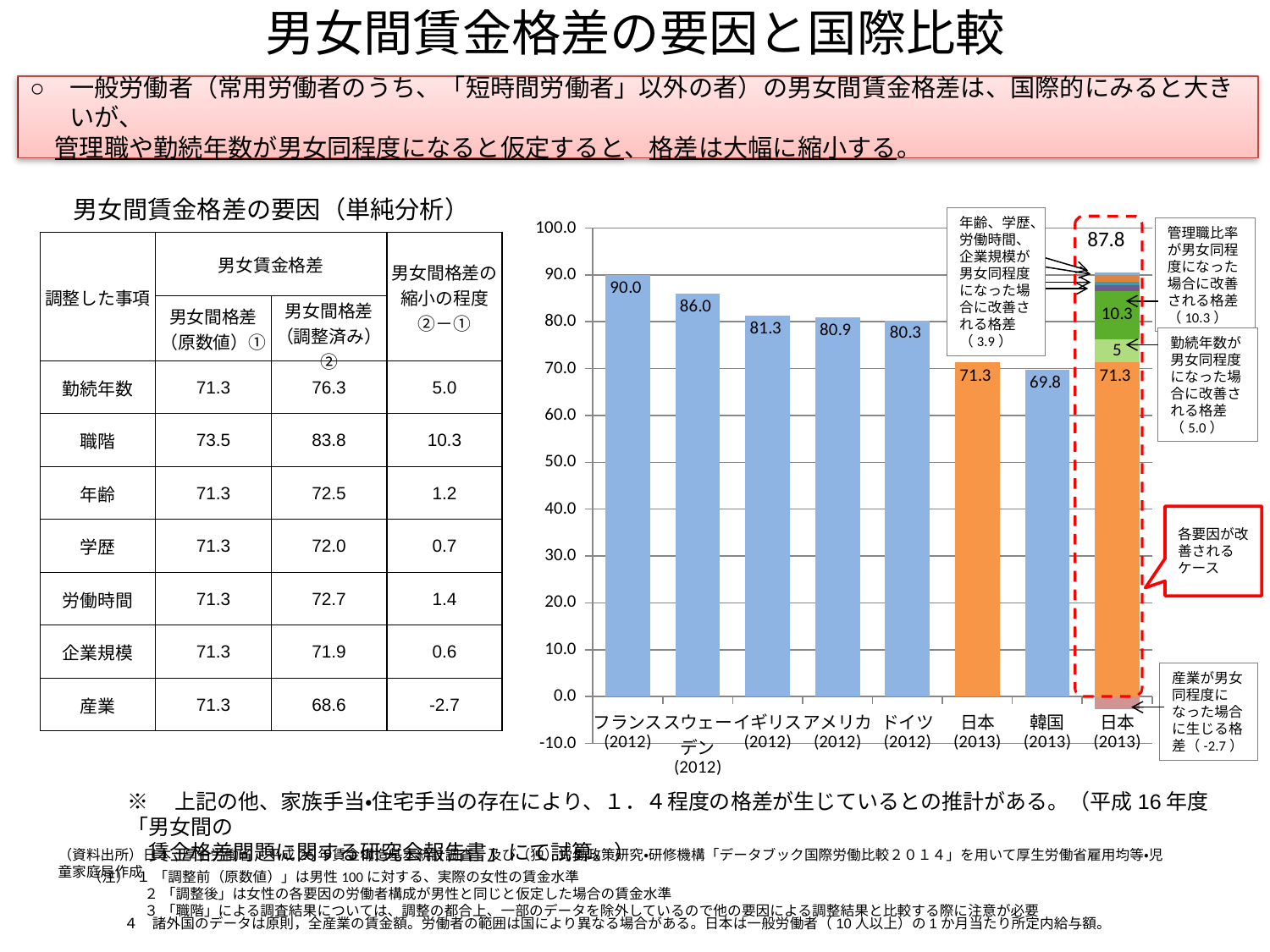

男女間賃金格差の要因と国際比較
一般労働者（常用労働者のうち、「短時間労働者」以外の者）の男女間賃金格差は、国際的にみると大きいが、
　管理職や勤続年数が男女同程度になると仮定すると、格差は大幅に縮小する。
男女間賃金格差の要因（単純分析）

### Chart

| Category |  |  |  |  |  |  |  |  |
|---|---|---|---|---|---|---|---|---|
| フランス
(2012)
 | 90.0 | None | None | None | None | None | None | None |
| スウェー
デン
(2012) | 86.0 | None | None | None | None | None | None | None |
| イギリス
(2012)
 | 81.3 | None | None | None | None | None | None | None |
| アメリカ
(2012)
 | 80.9 | None | None | None | None | None | None | None |
| ドイツ
(2012)
 | 80.3 | None | None | None | None | None | None | None |
| 日本
(2013)
 | 71.3 | None | None | None | None | None | None | None |
| 韓国
(2013)
 | 69.8 | None | None | None | None | None | None | None |
| 日本
(2013)
 | 71.3 | 5.0 | 10.3 | 1.2 | 0.7000000000000006 | 1.4 | 0.6000000000000006 | -2.7 |
年齢、学歴、労働時間、企業規模が男女同程度になった場合に改善される格差（3.9）

管理職比率が男女同程度になった場合に改善される格差（10.3）
87.8
勤続年数が男女同程度になった場合に改善される格差（5.0）
| 調整した事項 | 男女賃金格差 |  | 男女間格差の縮小の程度 ②－① |
| --- | --- | --- | --- |
|  | 男女間格差 （原数値）① | 男女間格差 （調整済み）② |  |
| 勤続年数 | 71.3 | 76.3 | 5.0 |
| 職階 | 73.5 | 83.8 | 10.3 |
| 年齢 | 71.3 | 72.5 | 1.2 |
| 学歴 | 71.3 | 72.0 | 0.7 |
| 労働時間 | 71.3 | 72.7 | 1.4 |
| 企業規模 | 71.3 | 71.9 | 0.6 |
| 産業 | 71.3 | 68.6 | -2.7 |
各要因が改善されるケース
産業が男女同程度になった場合に生じる格差（-2.7）
※　上記の他、家族手当・住宅手当の存在により、１．４程度の格差が生じているとの推計がある。（平成16年度「男女間の
　賃金格差問題に関する研究会報告書」にて試算。）
（資料出所）日本;厚生労働省「平成25年賃金構造基本統計調査」及び（独）労働政策研究・研修機構「データブック国際労働比較２０１４」を用いて厚生労働省雇用均等・児童家庭局作成

（注）  １ 「調整前（原数値）」は男性100に対する、実際の女性の賃金水準
　　　　２ 「調整後」は女性の各要因の労働者構成が男性と同じと仮定した場合の賃金水準
　　　　３ 「職階」による調査結果については、調整の都合上、一部のデータを除外しているので他の要因による調整結果と比較する際に注意が必要
 ４　諸外国のデータは原則，全産業の賃金額。労働者の範囲は国により異なる場合がある。日本は一般労働者（10人以上）の1か月当たり所定内給与額。